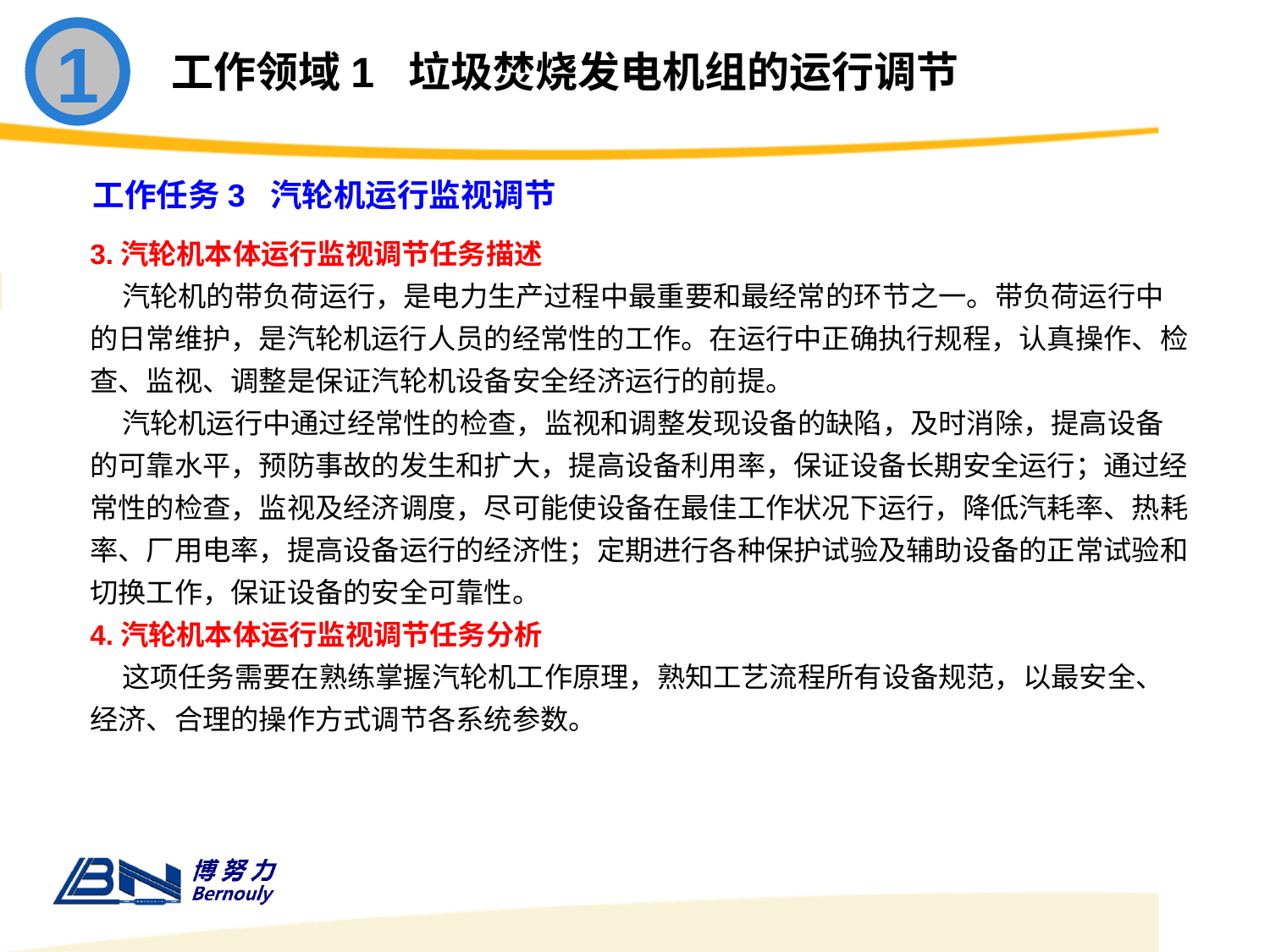

1
工作领域1  垃圾焚烧发电机组的运行调节
工作任务3  汽轮机运行监视调节
3.汽轮机本体运行监视调节任务描述
    汽轮机的带负荷运行，是电力生产过程中最重要和最经常的环节之一。带负荷运行中的日常维护，是汽轮机运行人员的经常性的工作。在运行中正确执行规程，认真操作、检查、监视、调整是保证汽轮机设备安全经济运行的前提。
    汽轮机运行中通过经常性的检查，监视和调整发现设备的缺陷，及时消除，提高设备的可靠水平，预防事故的发生和扩大，提高设备利用率，保证设备长期安全运行；通过经常性的检查，监视及经济调度，尽可能使设备在最佳工作状况下运行，降低汽耗率、热耗率、厂用电率，提高设备运行的经济性；定期进行各种保护试验及辅助设备的正常试验和切换工作，保证设备的安全可靠性。
4.汽轮机本体运行监视调节任务分析
    这项任务需要在熟练掌握汽轮机工作原理，熟知工艺流程所有设备规范，以最安全、经济、合理的操作方式调节各系统参数。